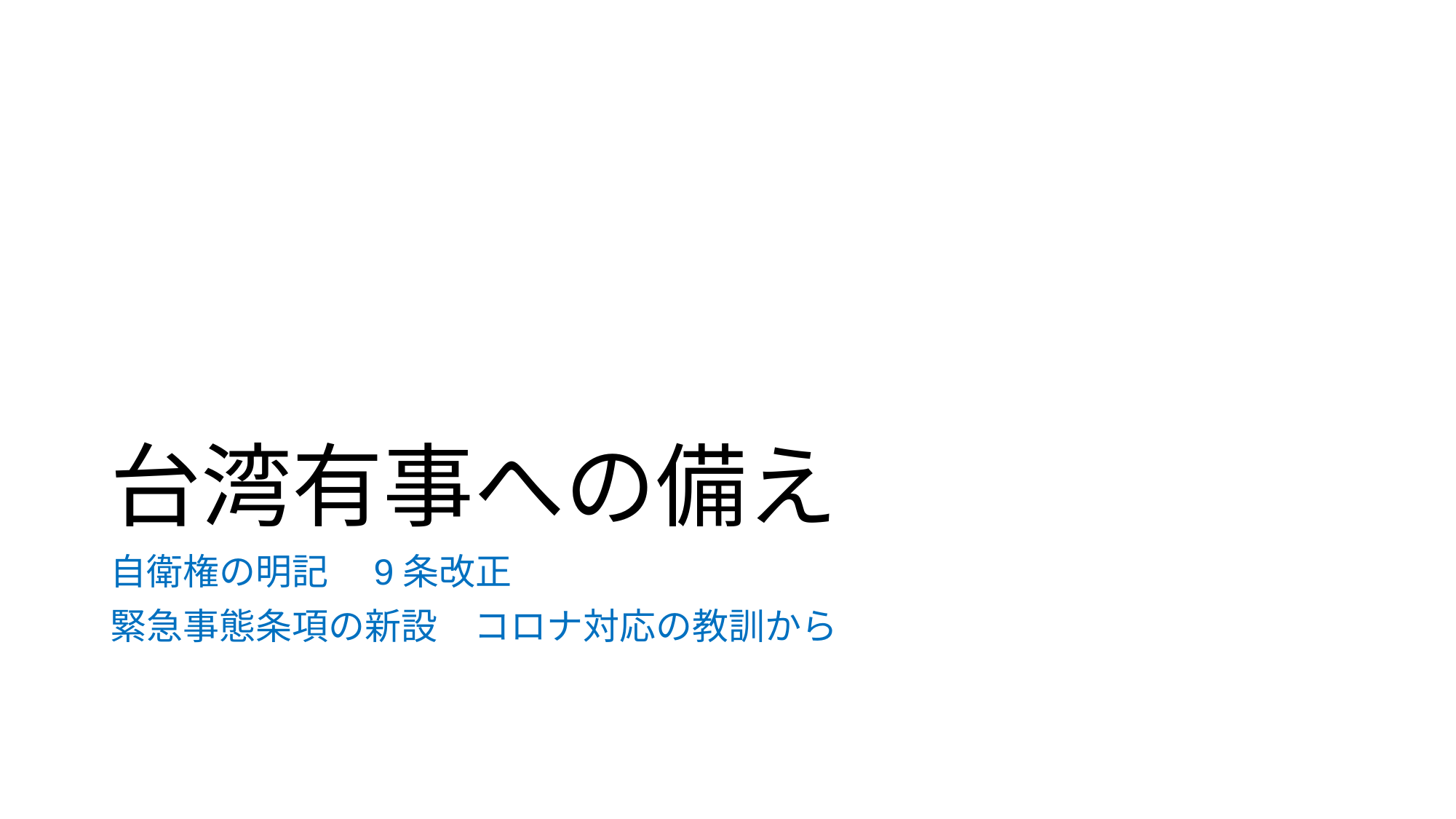

# 台湾有事への備え
自衛権の明記　9条改正
緊急事態条項の新設　コロナ対応の教訓から